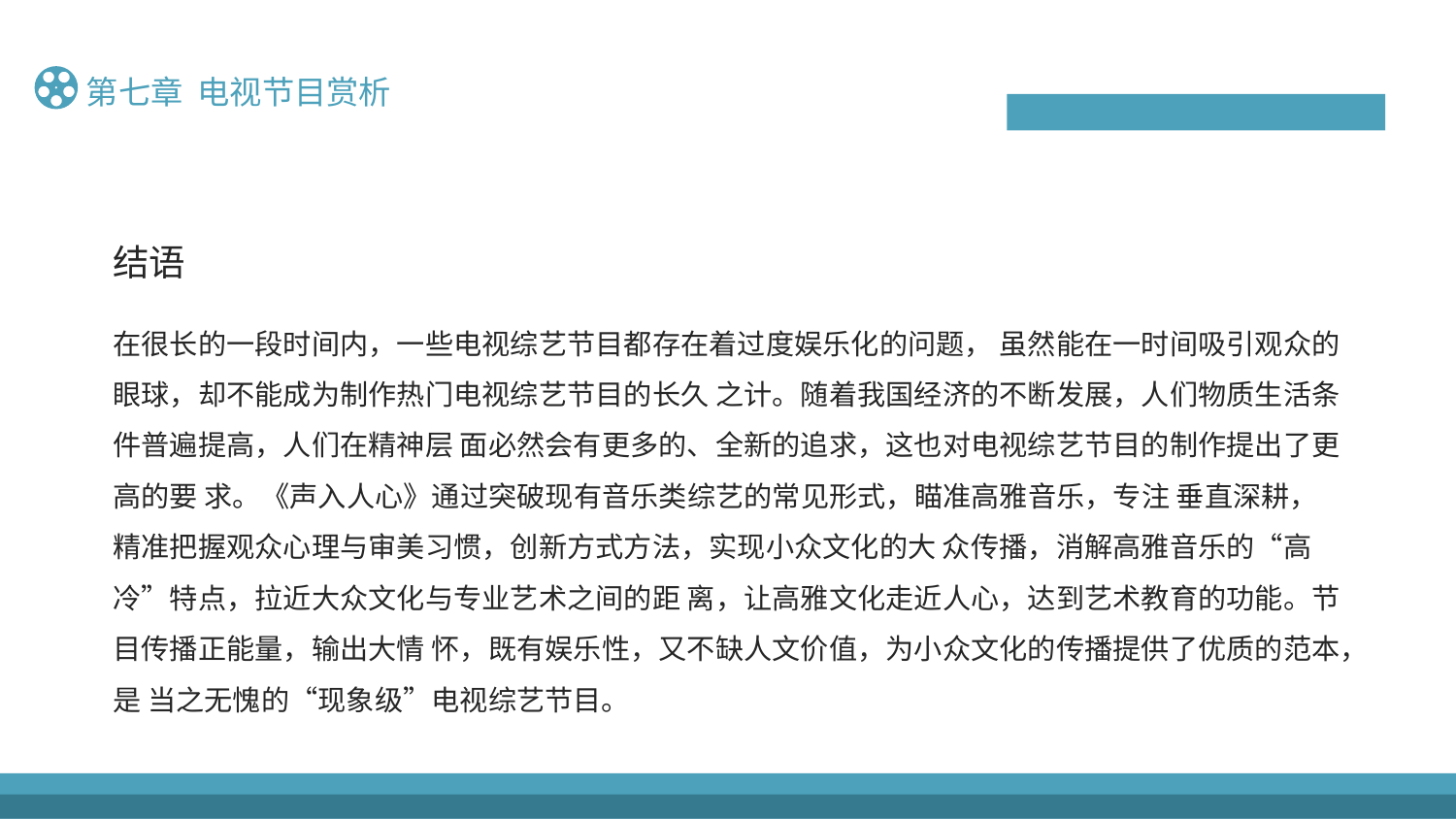

第七章  电视节目赏析

结语
在很长的一段时间内，一些电视综艺节目都存在着过度娱乐化的问题， 虽然能在一时间吸引观众的眼球，却不能成为制作热门电视综艺节目的长久 之计。随着我国经济的不断发展，人们物质生活条件普遍提高，人们在精神层 面必然会有更多的、全新的追求，这也对电视综艺节目的制作提出了更高的要 求。《声入人心》通过突破现有音乐类综艺的常见形式，瞄准高雅音乐，专注 垂直深耕，精准把握观众心理与审美习惯，创新方式方法，实现小众文化的大 众传播，消解高雅音乐的“高冷”特点，拉近大众文化与专业艺术之间的距 离，让高雅文化走近人心，达到艺术教育的功能。节目传播正能量，输出大情 怀，既有娱乐性，又不缺人文价值，为小众文化的传播提供了优质的范本，是 当之无愧的“现象级”电视综艺节目。